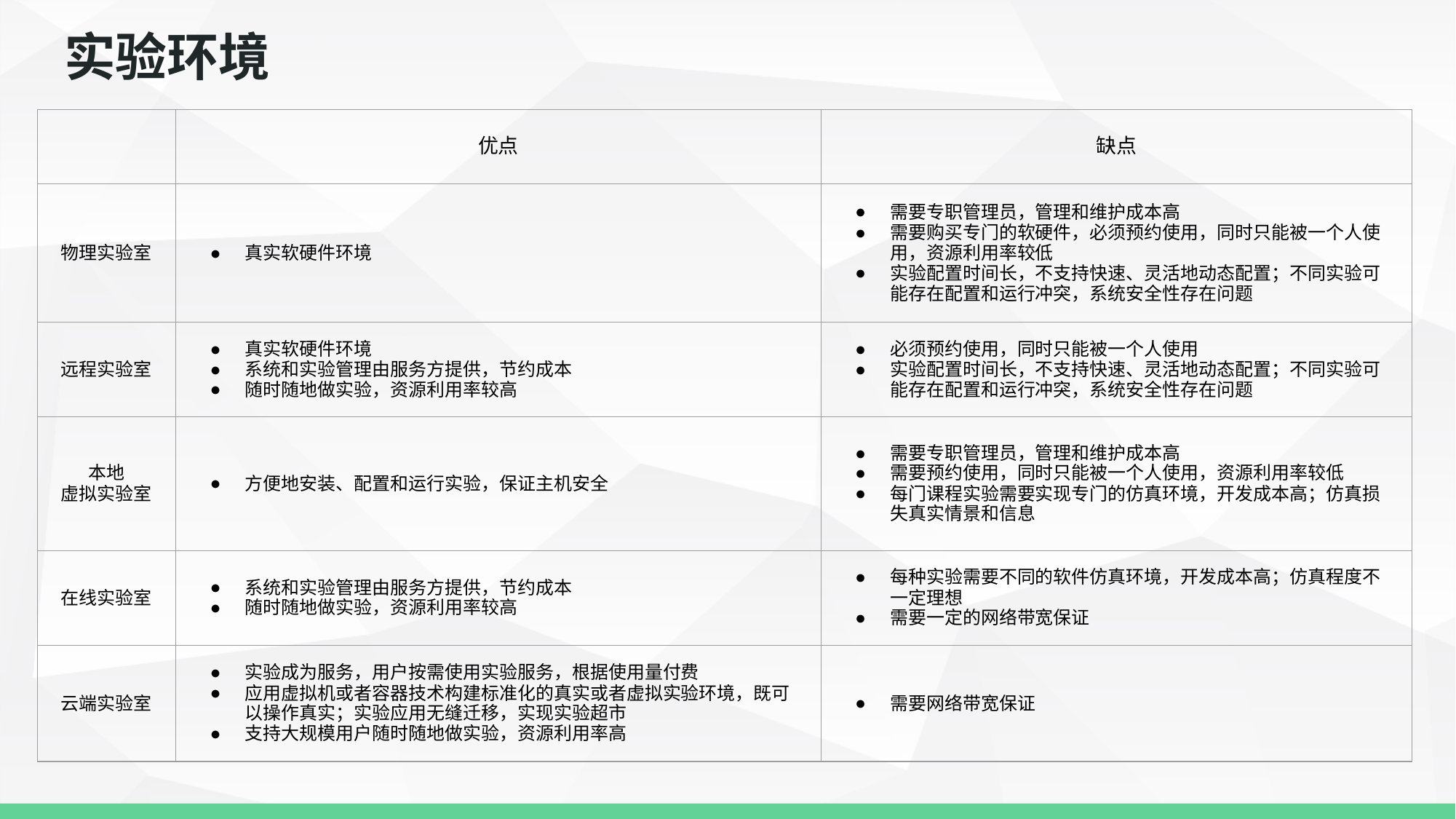

# 实验环境
|  | 优点 | 缺点 |
| --- | --- | --- |
| 物理实验室 | 真实软硬件环境 | 需要专职管理员，管理和维护成本高 需要购买专门的软硬件，必须预约使用，同时只能被一个人使用，资源利用率较低 实验配置时间长，不支持快速、灵活地动态配置；不同实验可能存在配置和运行冲突，系统安全性存在问题 |
| 远程实验室 | 真实软硬件环境 系统和实验管理由服务方提供，节约成本 随时随地做实验，资源利用率较高 | 必须预约使用，同时只能被一个人使用 实验配置时间长，不支持快速、灵活地动态配置；不同实验可能存在配置和运行冲突，系统安全性存在问题 |
| 本地 虚拟实验室 | 方便地安装、配置和运行实验，保证主机安全 | 需要专职管理员，管理和维护成本高 需要预约使用，同时只能被一个人使用，资源利用率较低 每门课程实验需要实现专门的仿真环境，开发成本高；仿真损失真实情景和信息 |
| 在线实验室 | 系统和实验管理由服务方提供，节约成本 随时随地做实验，资源利用率较高 | 每种实验需要不同的软件仿真环境，开发成本高；仿真程度不一定理想 需要一定的网络带宽保证 |
| 云端实验室 | 实验成为服务，用户按需使用实验服务，根据使用量付费 应用虚拟机或者容器技术构建标准化的真实或者虚拟实验环境，既可以操作真实；实验应用无缝迁移，实现实验超市 支持大规模用户随时随地做实验，资源利用率高 | 需要网络带宽保证 |